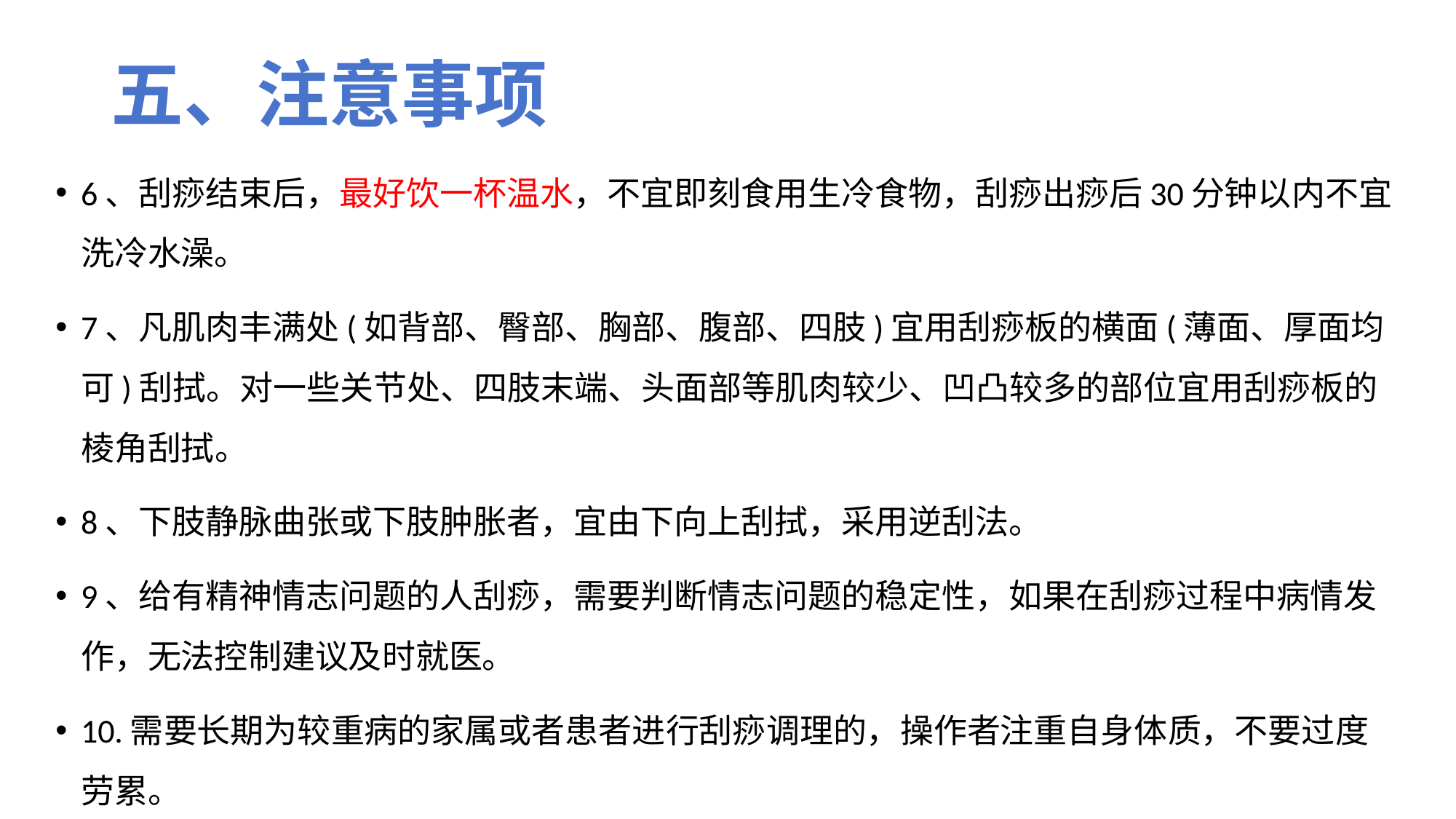

# 五、注意事项
6、刮痧结束后，最好饮一杯温水，不宜即刻食用生冷食物，刮痧出痧后30分钟以内不宜洗冷水澡。
7、凡肌肉丰满处(如背部、臀部、胸部、腹部、四肢)宜用刮痧板的横面(薄面、厚面均可)刮拭。对一些关节处、四肢末端、头面部等肌肉较少、凹凸较多的部位宜用刮痧板的棱角刮拭。
8、下肢静脉曲张或下肢肿胀者，宜由下向上刮拭，采用逆刮法。
9、给有精神情志问题的人刮痧，需要判断情志问题的稳定性，如果在刮痧过程中病情发作，无法控制建议及时就医。
10.需要长期为较重病的家属或者患者进行刮痧调理的，操作者注重自身体质，不要过度劳累。